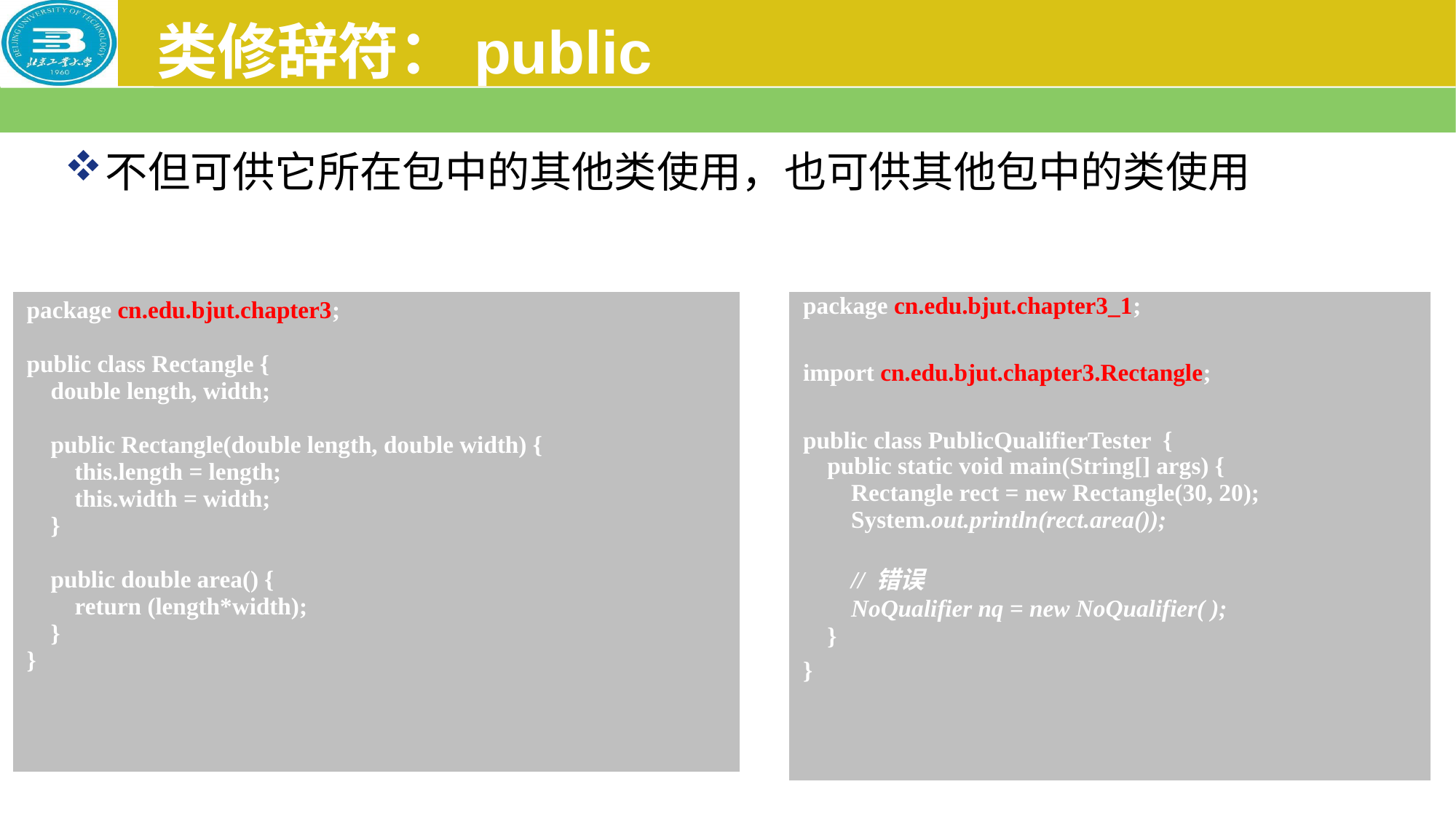

# 类修辞符：public
不但可供它所在包中的其他类使用，也可供其他包中的类使用
| package cn.edu.bjut.chapter3; public class Rectangle { double length, width; public Rectangle(double length, double width) { this.length = length; this.width = width; } public double area() { return (length\*width); } } |
| --- |
| package cn.edu.bjut.chapter3\_1; import cn.edu.bjut.chapter3.Rectangle; public class PublicQualifierTester { public static void main(String[] args) { Rectangle rect = new Rectangle(30, 20); System.out.println(rect.area()); // 错误 NoQualifier nq = new NoQualifier( ); } } |
| --- |